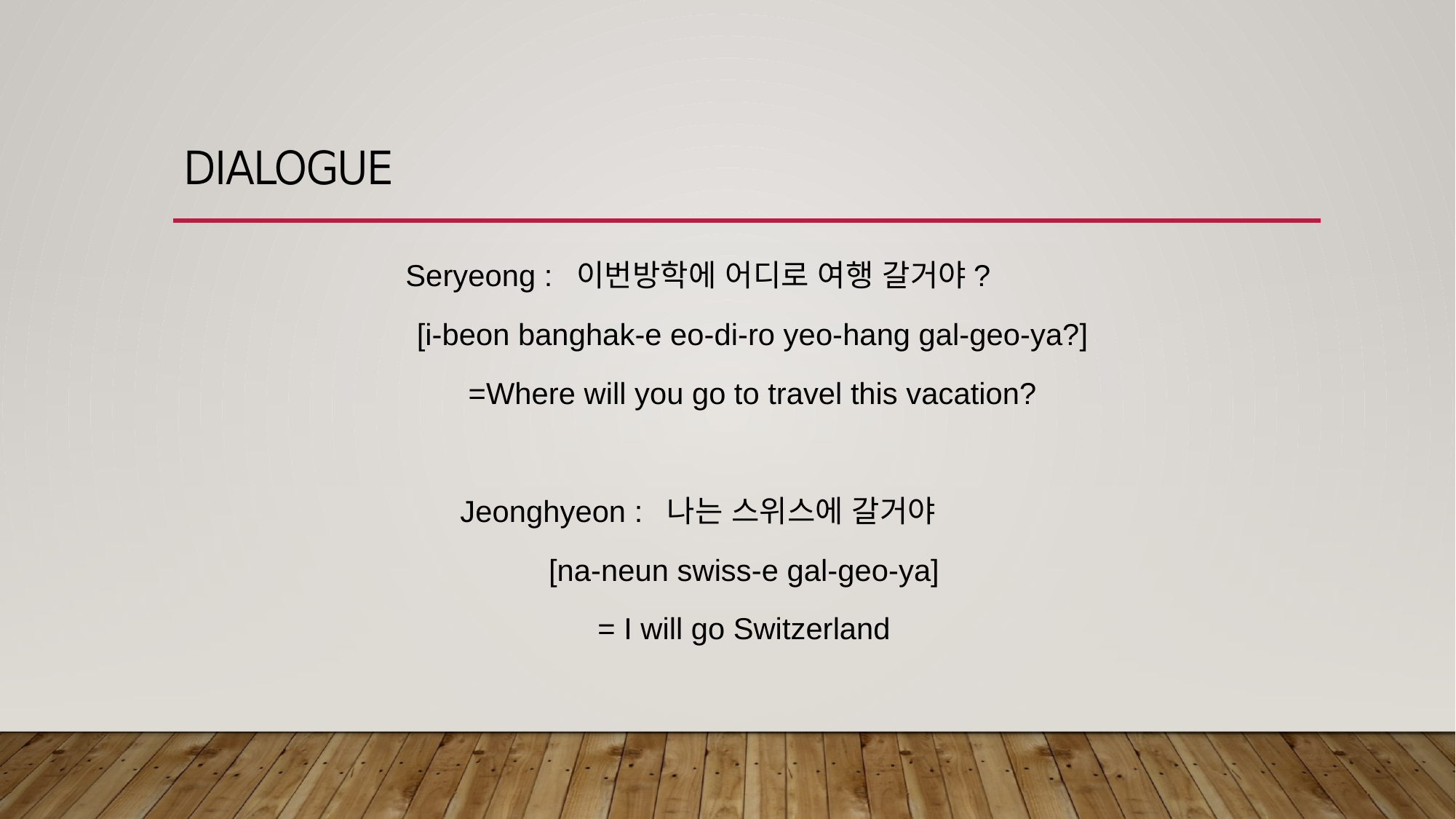

# dialogue
Seryeong :  이번방학에 어디로 여행 갈거야?
             [i-beon banghak-e eo-di-ro yeo-hang gal-geo-ya?]
             =Where will you go to travel this vacation?

Jeonghyeon :  나는 스위스에 갈거야
           [na-neun swiss-e gal-geo-ya]
           = I will go Switzerland